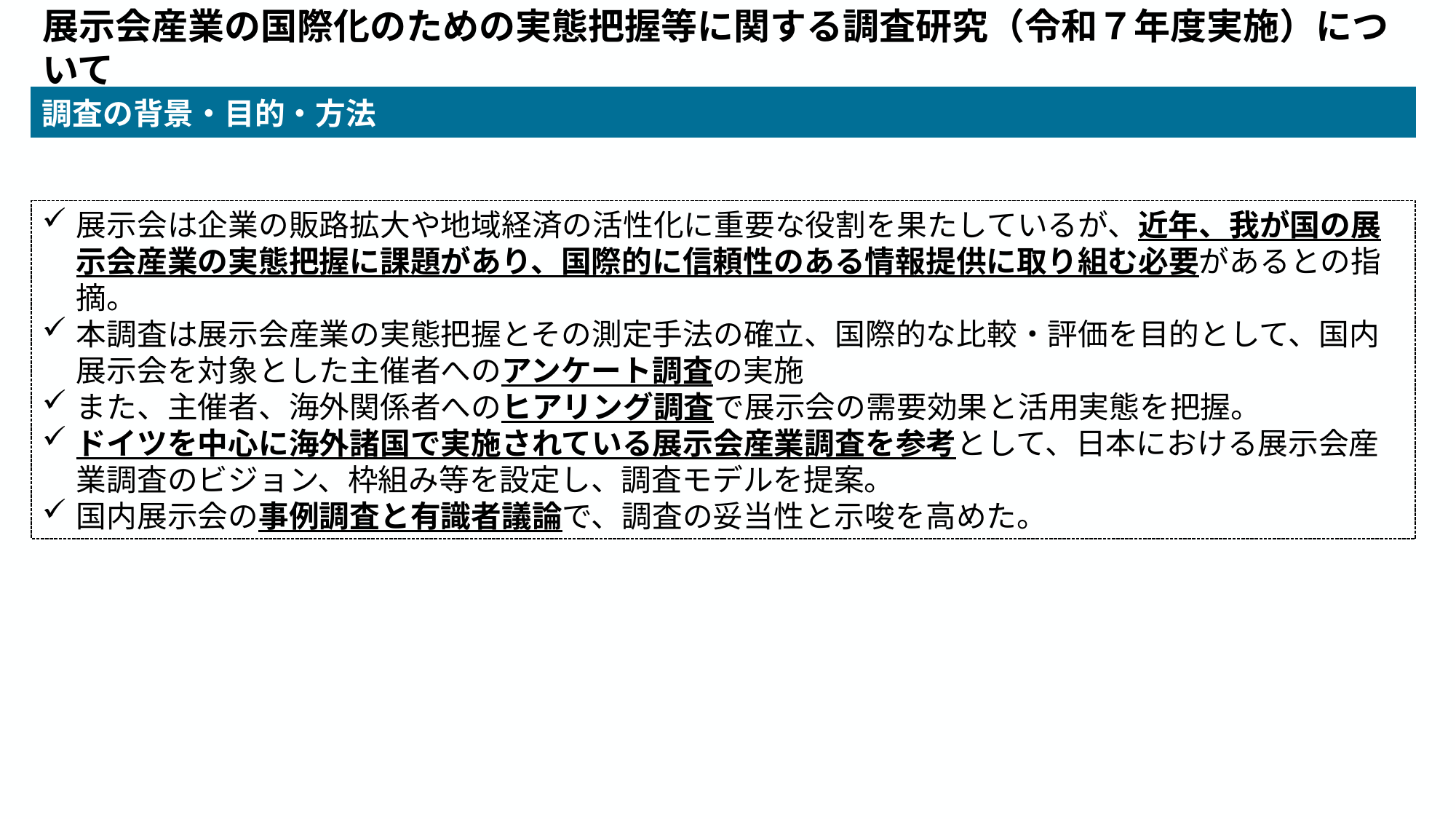

# 展示会産業の国際化のための実態把握等に関する調査研究（令和７年度実施）について
調査の背景・目的・方法
展示会は企業の販路拡大や地域経済の活性化に重要な役割を果たしているが、近年、我が国の展示会産業の実態把握に課題があり、国際的に信頼性のある情報提供に取り組む必要があるとの指摘。
本調査は展示会産業の実態把握とその測定手法の確立、国際的な比較・評価を目的として、国内展示会を対象とした主催者へのアンケート調査の実施
また、主催者、海外関係者へのヒアリング調査で展示会の需要効果と活用実態を把握。
ドイツを中心に海外諸国で実施されている展示会産業調査を参考として、日本における展示会産業調査のビジョン、枠組み等を設定し、調査モデルを提案。
国内展示会の事例調査と有識者議論で、調査の妥当性と示唆を高めた。